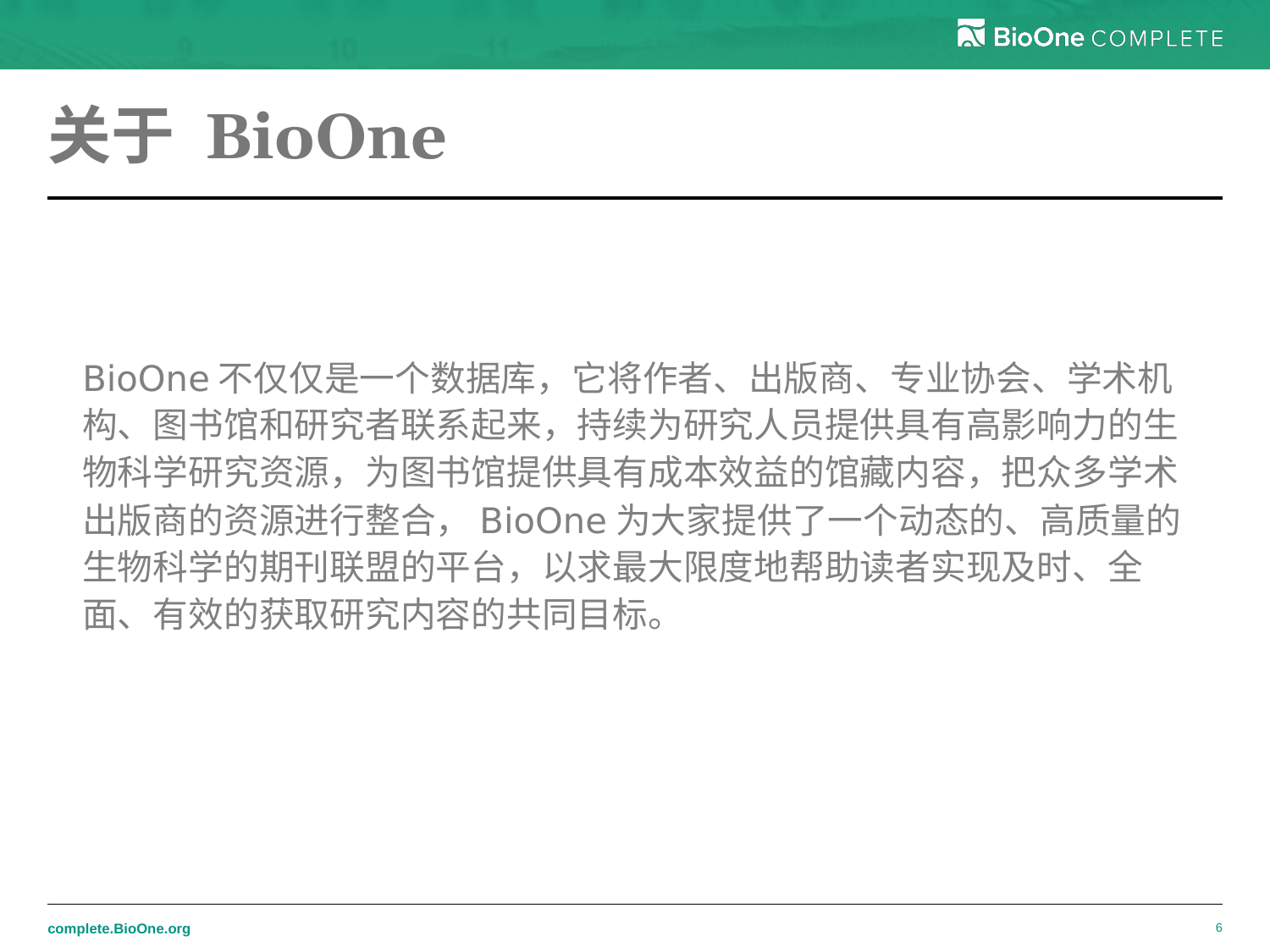

# 关于 BioOne

BioOne不仅仅是一个数据库，它将作者、出版商、专业协会、学术机构、图书馆和研究者联系起来，持续为研究人员提供具有高影响力的生物科学研究资源，为图书馆提供具有成本效益的馆藏内容，把众多学术出版商的资源进行整合，BioOne为大家提供了一个动态的、高质量的生物科学的期刊联盟的平台，以求最大限度地帮助读者实现及时、全面、有效的获取研究内容的共同目标。

complete.BioOne.org
6